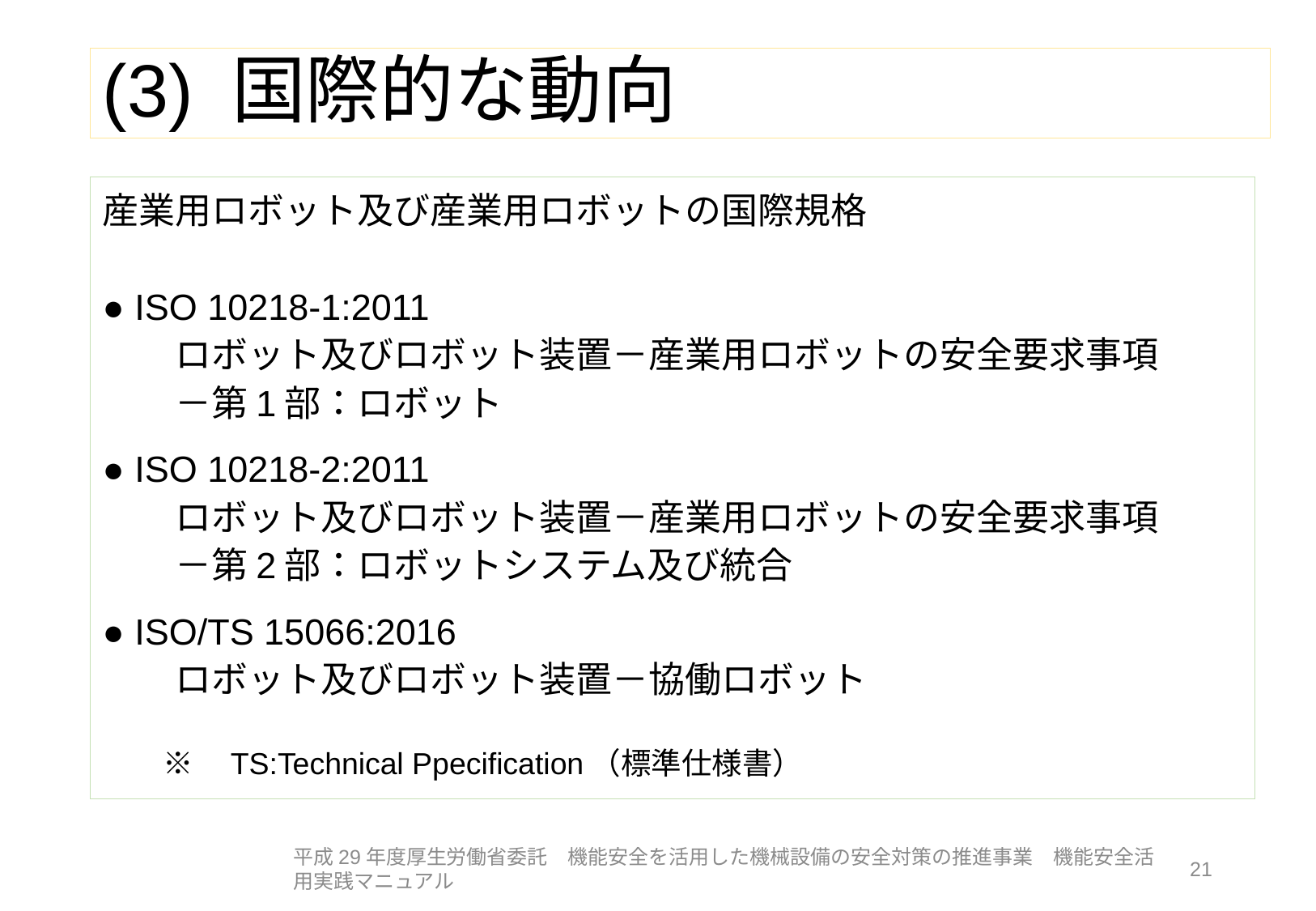

# (3) 国際的な動向
産業用ロボット及び産業用ロボットの国際規格

● ISO 10218-1:2011
　　ロボット及びロボット装置－産業用ロボットの安全要求事項
　　－第1部：ロボット
● ISO 10218-2:2011
　　ロボット及びロボット装置－産業用ロボットの安全要求事項
　　－第2部：ロボットシステム及び統合
● ISO/TS 15066:2016
　　ロボット及びロボット装置－協働ロボット

　　※　TS:Technical Ppecification（標準仕様書）

平成29年度厚生労働省委託　機能安全を活用した機械設備の安全対策の推進事業　機能安全活用実践マニュアル
21